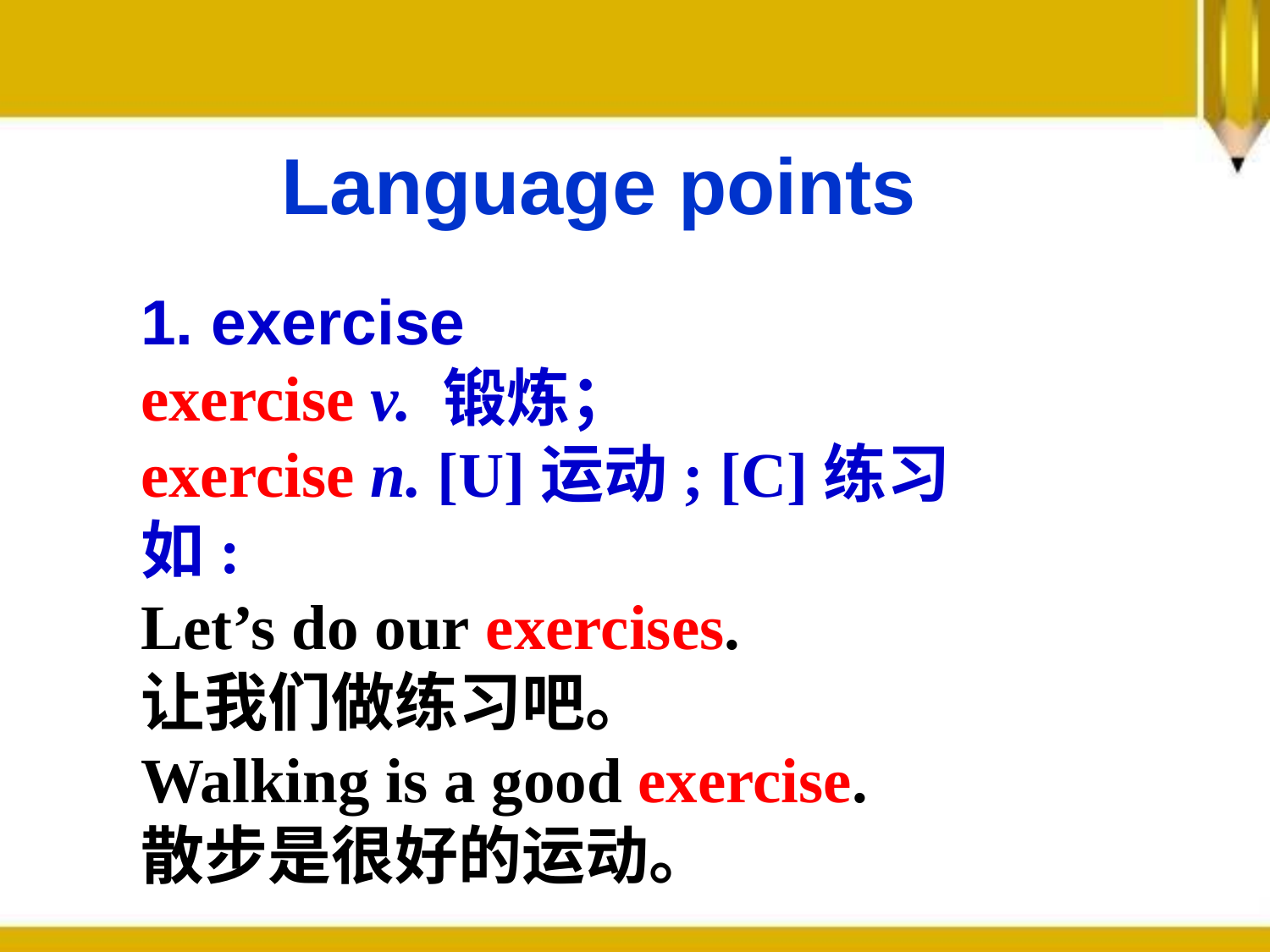

Language points
1. exercise
exercise v. 锻炼；
exercise n. [U]运动; [C]练习
如:
Let’s do our exercises.
让我们做练习吧。
Walking is a good exercise.
散步是很好的运动。